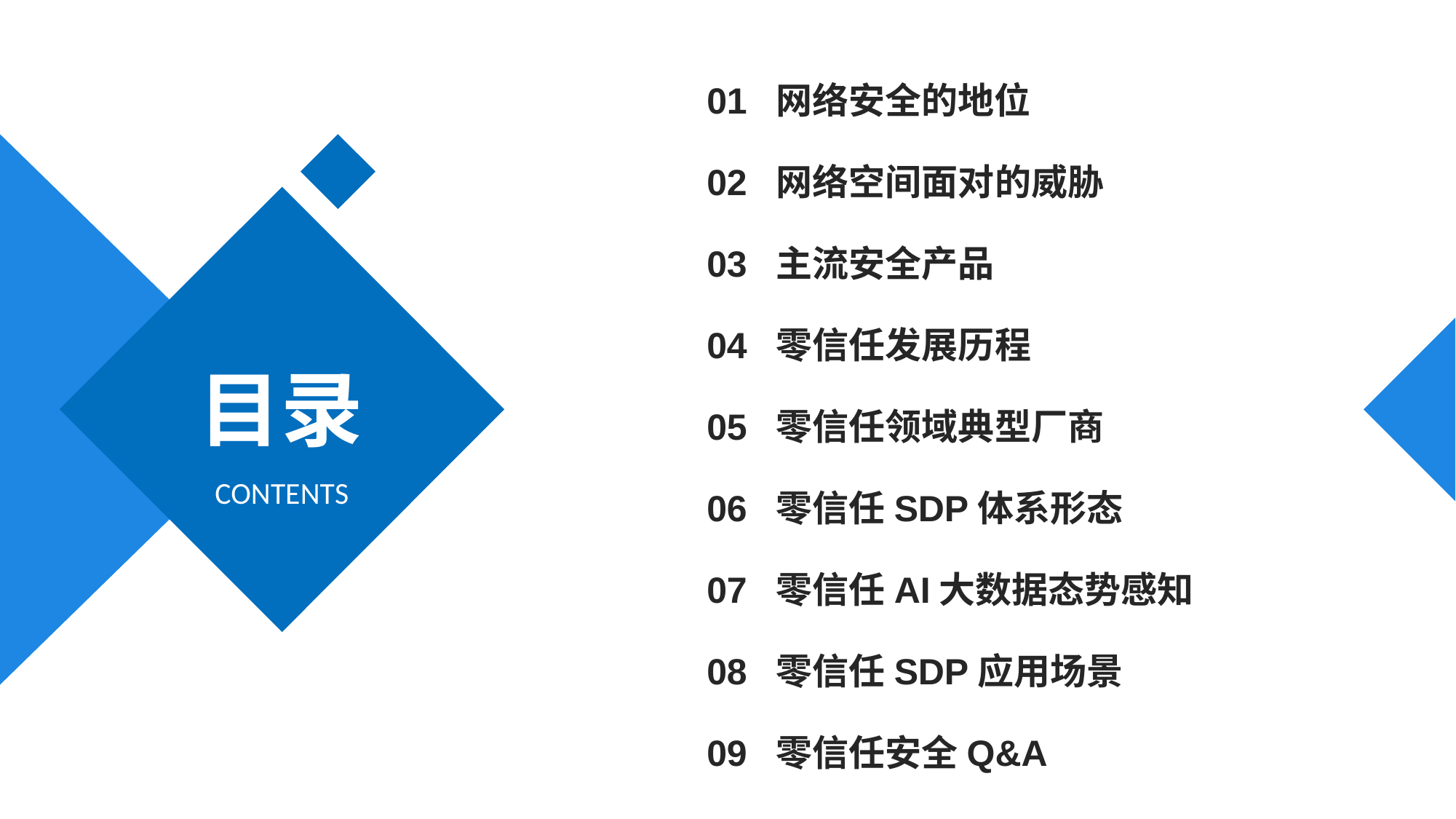

01  网络安全的地位
02  网络空间面对的威胁
03  主流安全产品
# 目录
04  零信任发展历程
05  零信任领域典型厂商
06  零信任SDP体系形态
07  零信任AI大数据态势感知
08  零信任SDP应用场景
09  零信任安全Q&A